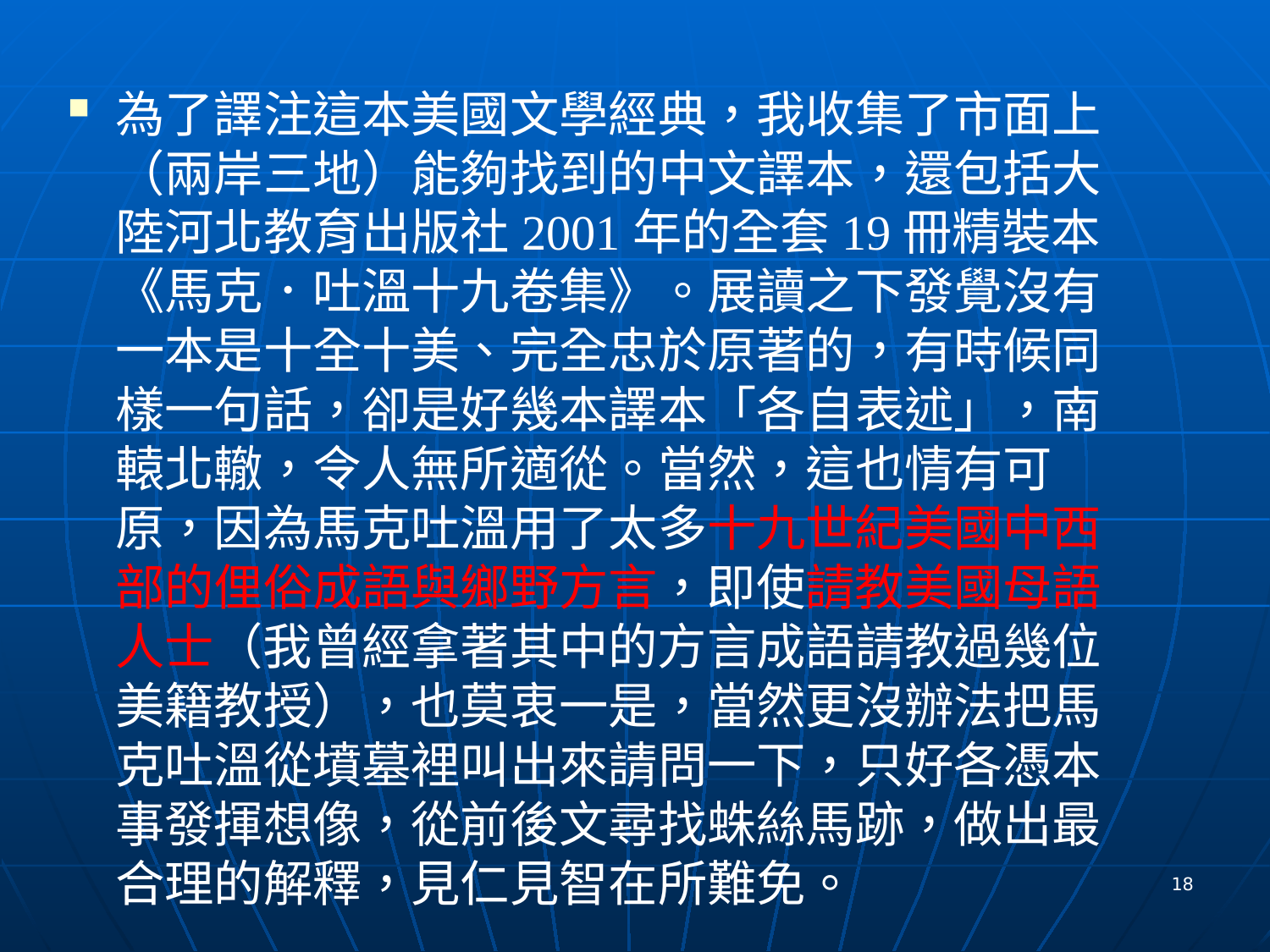

為了譯注這本美國文學經典，我收集了市面上（兩岸三地）能夠找到的中文譯本，還包括大陸河北教育出版社2001年的全套19冊精裝本《馬克．吐溫十九卷集》。展讀之下發覺沒有一本是十全十美、完全忠於原著的，有時候同樣一句話，卻是好幾本譯本「各自表述」，南轅北轍，令人無所適從。當然，這也情有可原，因為馬克吐溫用了太多十九世紀美國中西部的俚俗成語與鄉野方言，即使請教美國母語人士（我曾經拿著其中的方言成語請教過幾位美籍教授），也莫衷一是，當然更沒辦法把馬克吐溫從墳墓裡叫出來請問一下，只好各憑本事發揮想像，從前後文尋找蛛絲馬跡，做出最合理的解釋，見仁見智在所難免。

18